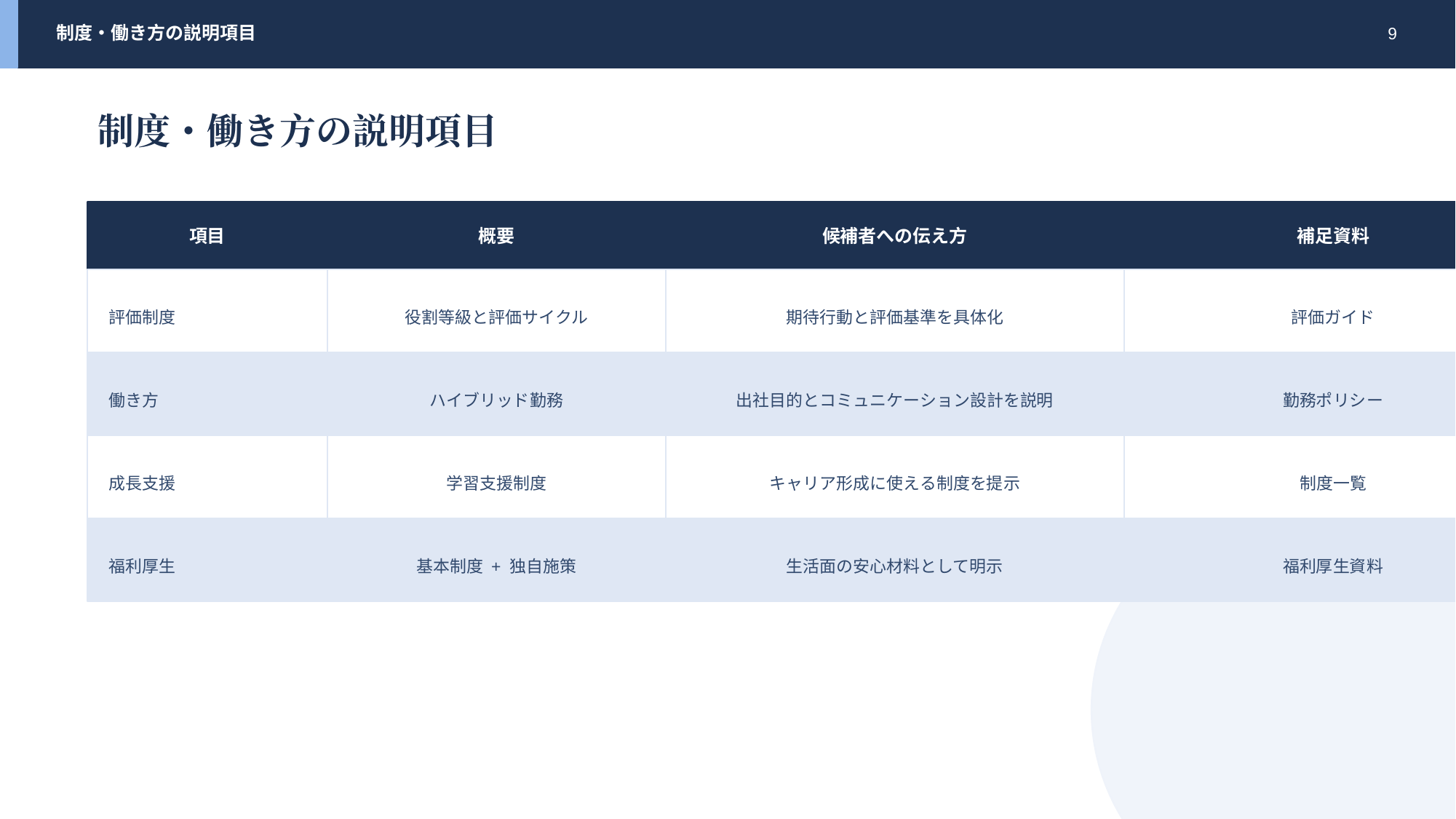

制度・働き方の説明項目
9
制度・働き方の説明項目

項目
概要
候補者への伝え方
補足資料

評価制度
役割等級と評価サイクル
期待行動と評価基準を具体化
評価ガイド

働き方
ハイブリッド勤務
出社目的とコミュニケーション設計を説明
勤務ポリシー

成長支援
学習支援制度
キャリア形成に使える制度を提示
制度一覧

福利厚生
基本制度 + 独自施策
生活面の安心材料として明示
福利厚生資料